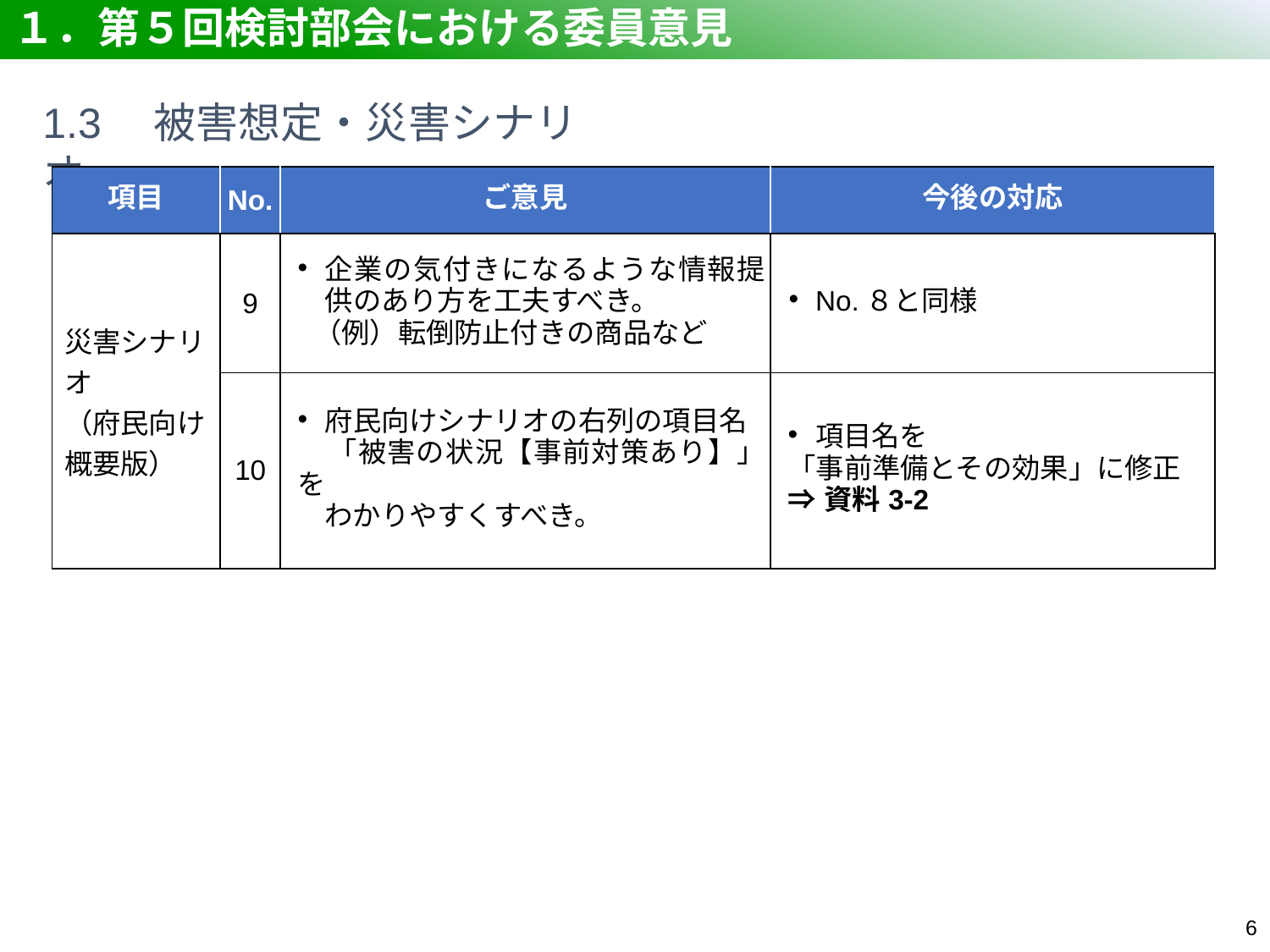

# １．第５回検討部会における委員意見
1.3　被害想定・災害シナリオ
| 項目 | No. | ご意見 | 今後の対応 |
| --- | --- | --- | --- |
| 災害シナリオ （府民向け概要版） | 9 | 企業の気付きになるような情報提供のあり方を工夫すべき。 　（例）転倒防止付きの商品など | No.８と同様 |
|  | 10 | 府民向けシナリオの右列の項目名 「被害の状況【事前対策あり】」を わかりやすくすべき。 | 項目名を 「事前準備とその効果」に修正 ⇒資料3-2 |
6